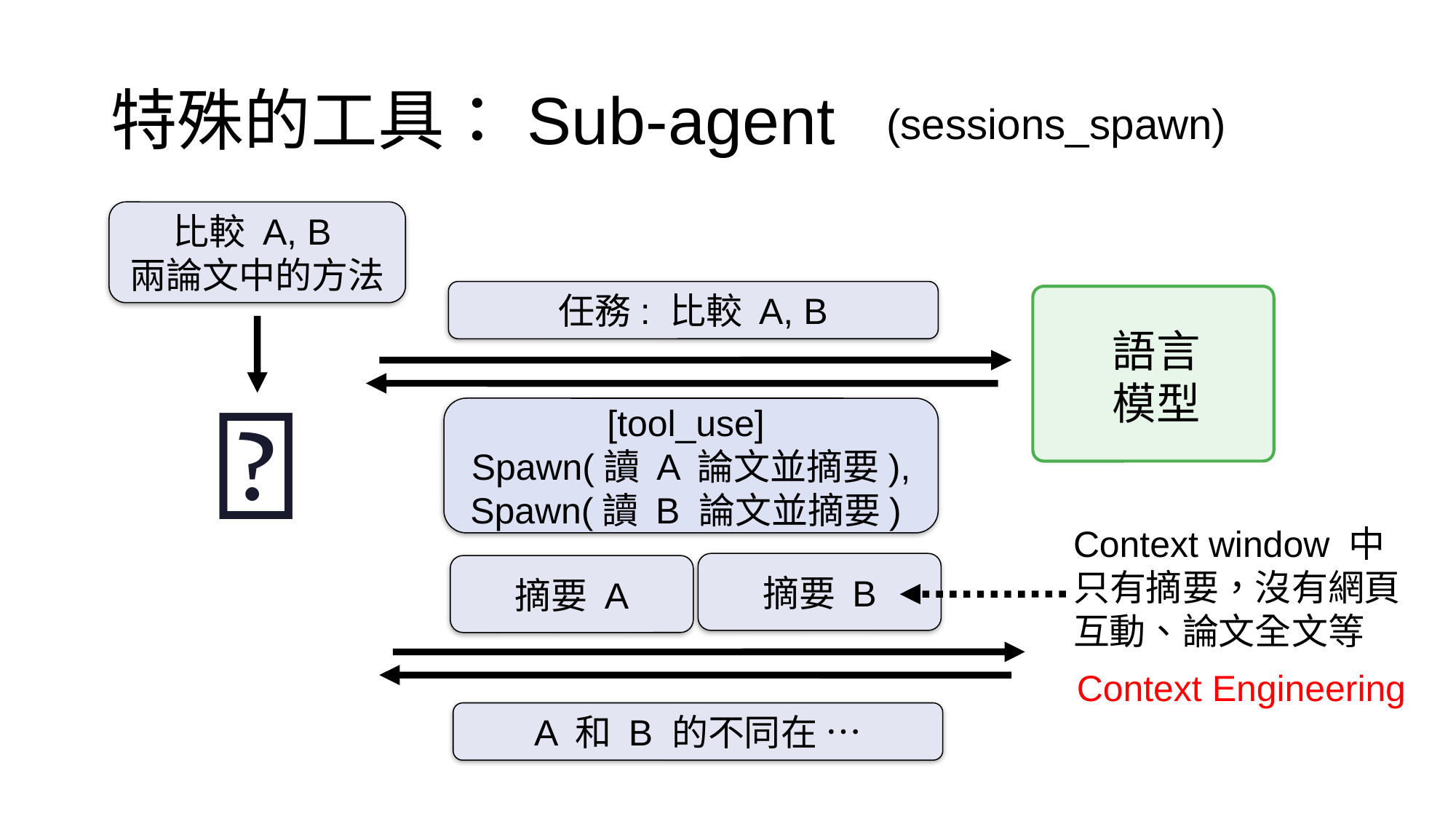

# 特殊的工具：Sub-agent
(sessions_spawn)
比較 A, B
兩論文中的方法
任務: 比較 A, B

語言
模型

🦞

[tool_use]
Spawn(讀 A 論文並摘要),
Spawn(讀 B 論文並摘要)
Context window 中只有摘要，沒有網頁互動、論文全文等
摘要 B
摘要 A

Context Engineering

A 和 B 的不同在 …